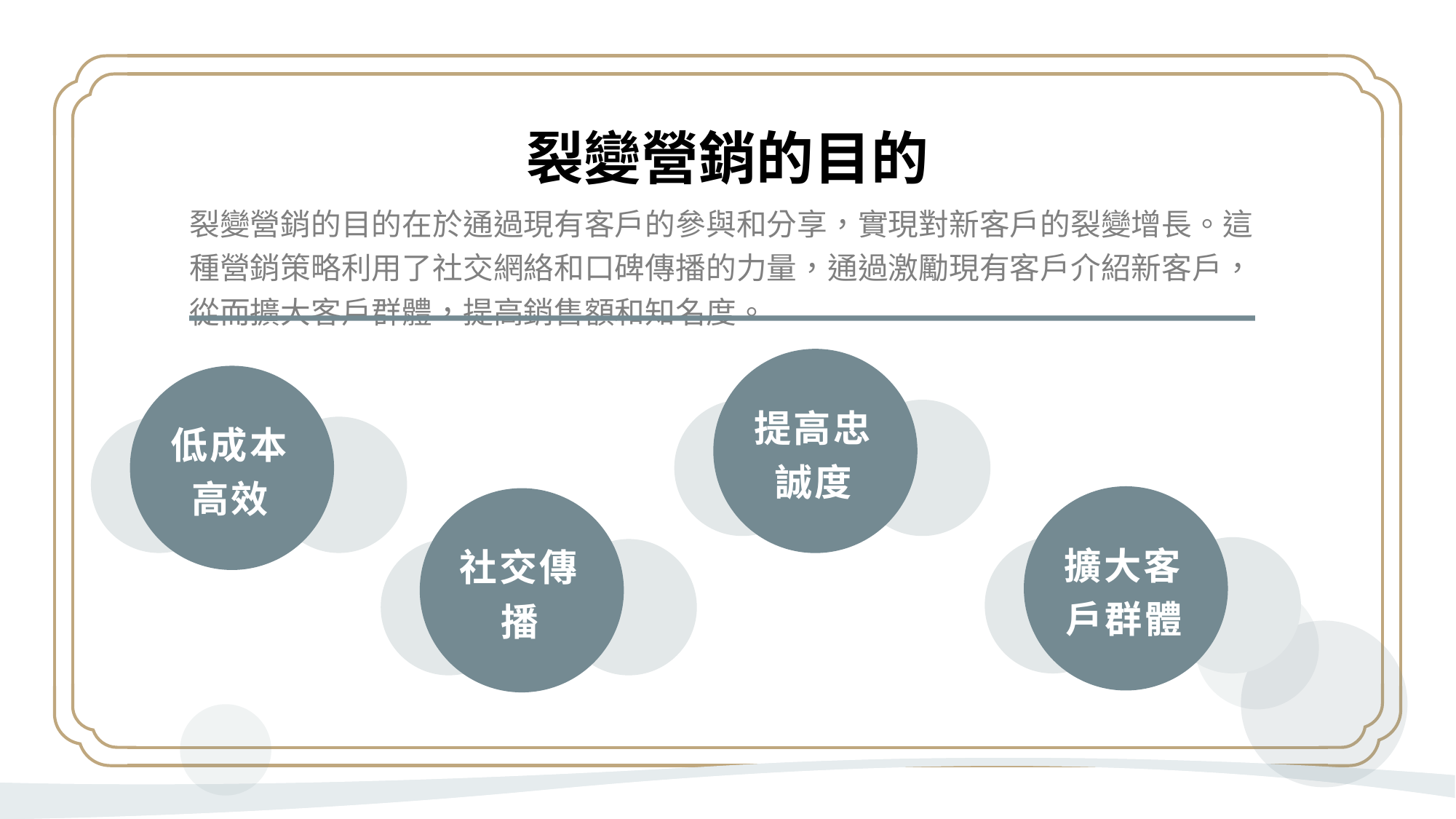

裂變營銷的目的
裂變營銷的目的在於通過現有客戶的參與和分享，實現對新客戶的裂變增長。這種營銷策略利用了社交網絡和口碑傳播的力量，通過激勵現有客戶介紹新客戶，從而擴大客戶群體，提高銷售額和知名度。

提高忠誠度

低成本高效

擴大客戶群體
社交傳播

低成本高效：相比傳統廣告宣傳，裂變營銷可以以較低的成本獲得更大的曝光和影響力。
社交傳播：通過現有客戶的分享和推薦，信息可以在社交網絡上迅速傳播，形成病毒式傳播效應。
提高忠誠度：通過激勵現有客戶介紹新客戶，可以增強客戶的忠誠度和參與感，促進口碑傳播。
擴大客戶群體：裂變營銷可以幫助企業快速擴大客戶群體，吸引更多新客戶，實現銷售增長。 總的來說，裂變營銷是一種利用社交網絡和口碑傳播的營銷策略，可以幫助企業以較低的成本實現銷售裂變增長，提高品牌知名度和客戶忠誠度。